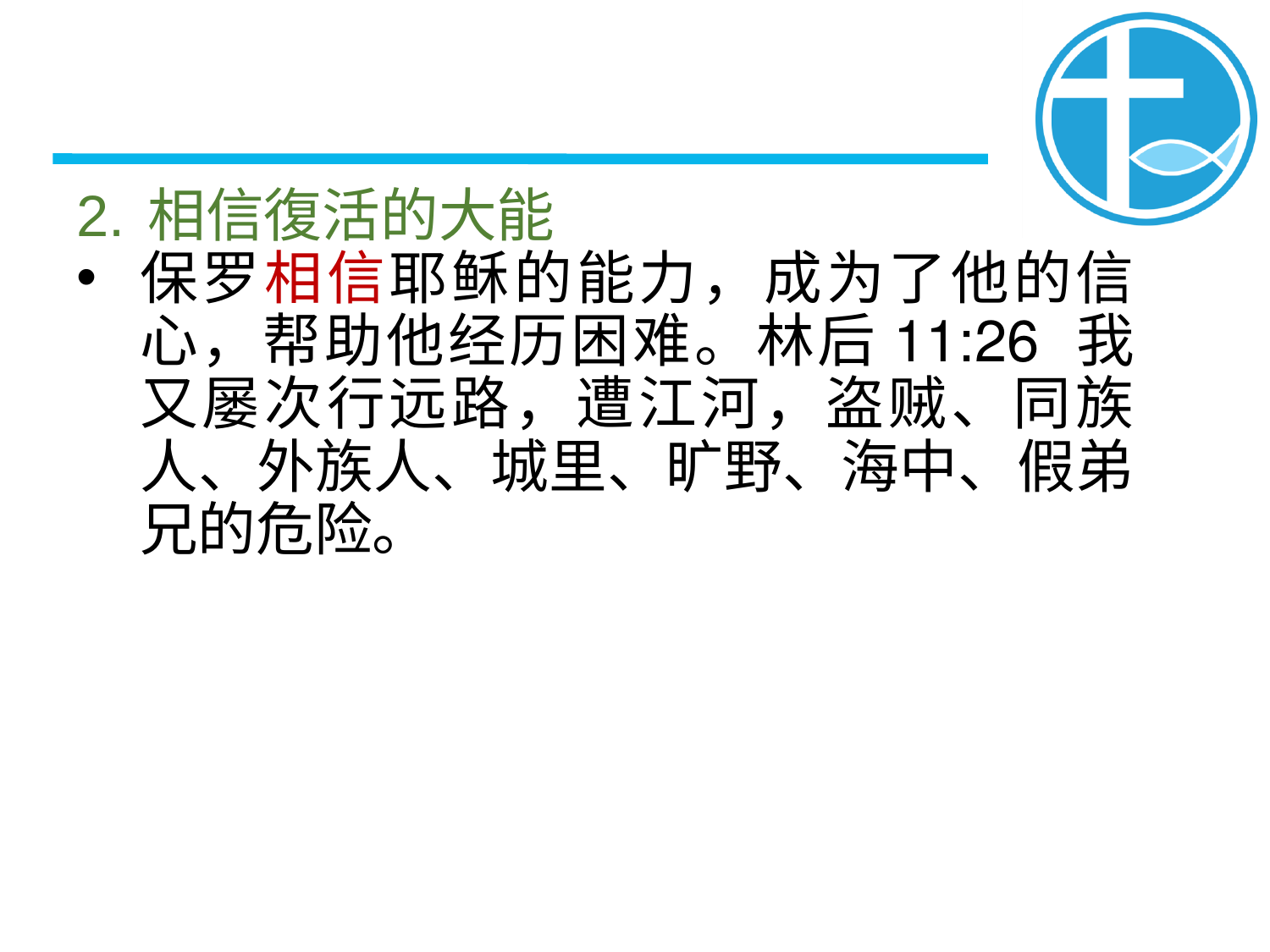

相信復活的大能
保罗相信耶稣的能力，成为了他的信心，帮助他经历困难。林后11:26 我又屡次行远路，遭江河，盗贼、同族人、外族人、城里、旷野、海中、假弟兄的危险。